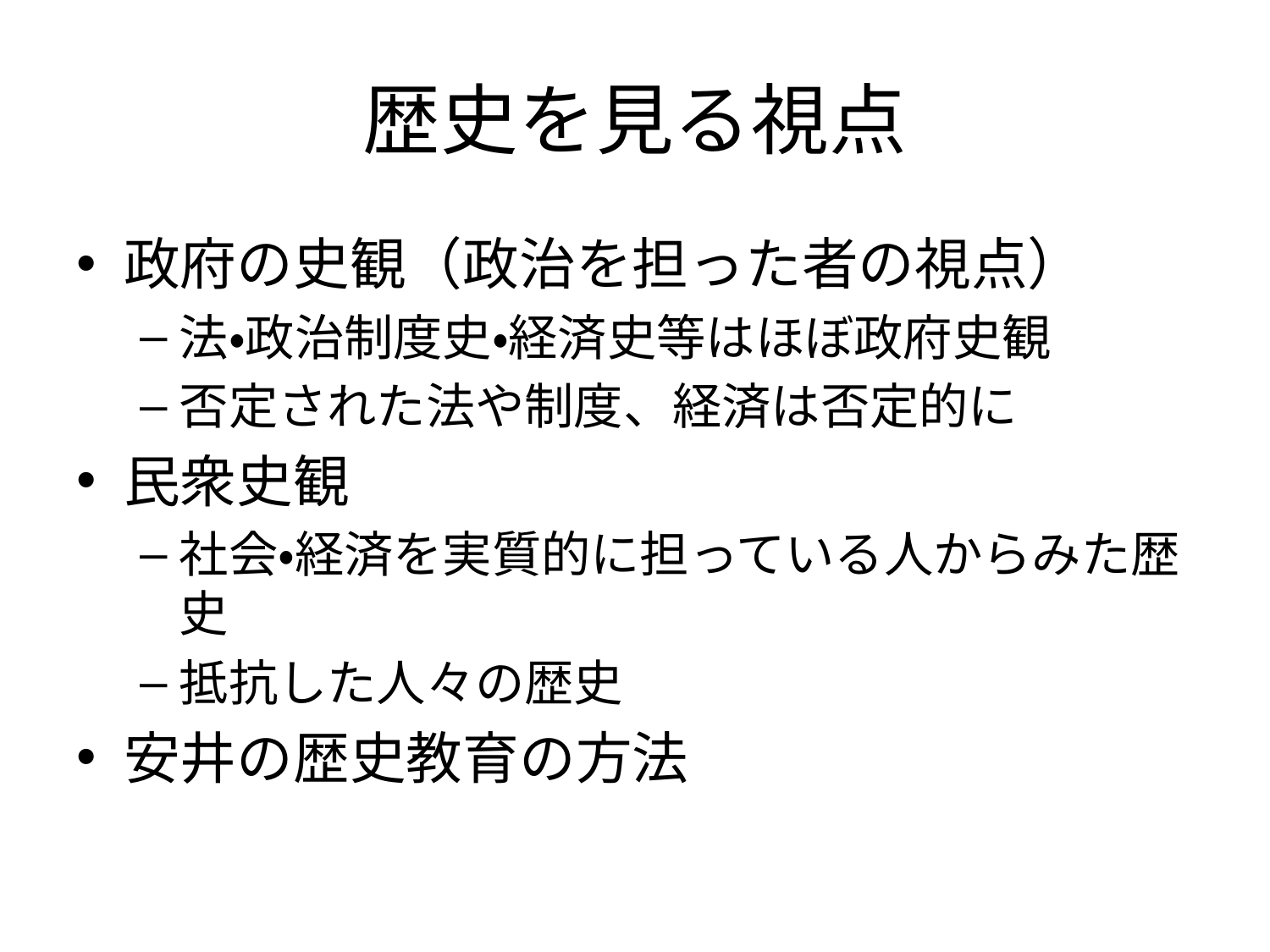

# 歴史を見る視点
政府の史観（政治を担った者の視点）
法・政治制度史・経済史等はほぼ政府史観
否定された法や制度、経済は否定的に
民衆史観
社会・経済を実質的に担っている人からみた歴史
抵抗した人々の歴史
安井の歴史教育の方法